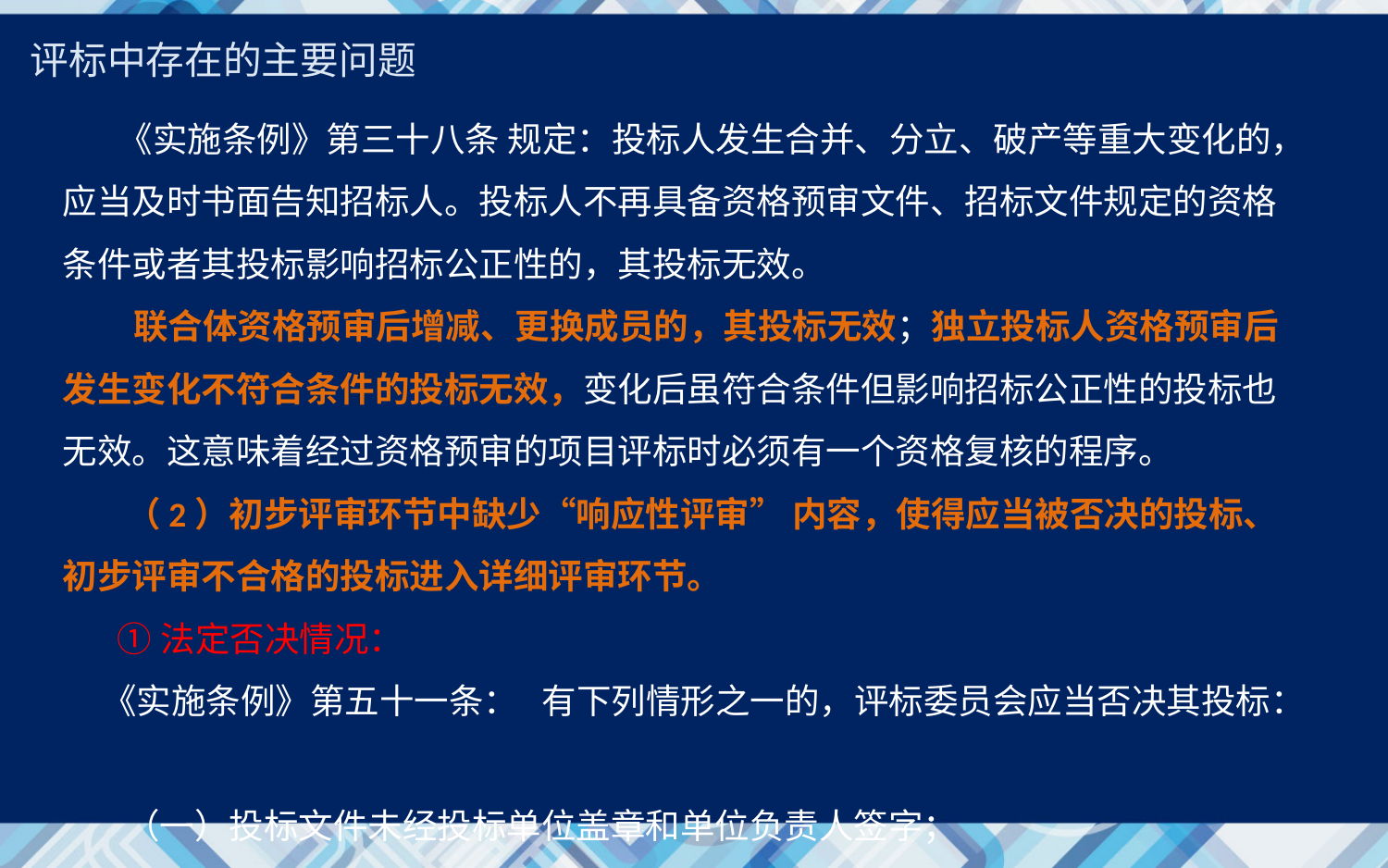

评标中存在的主要问题
      《实施条例》第三十八条 规定：投标人发生合并、分立、破产等重大变化的，应当及时书面告知招标人。投标人不再具备资格预审文件、招标文件规定的资格条件或者其投标影响招标公正性的，其投标无效。
        联合体资格预审后增减、更换成员的，其投标无效；独立投标人资格预审后发生变化不符合条件的投标无效，变化后虽符合条件但影响招标公正性的投标也无效。这意味着经过资格预审的项目评标时必须有一个资格复核的程序。
       （2）初步评审环节中缺少“响应性评审” 内容，使得应当被否决的投标、初步评审不合格的投标进入详细评审环节。
       ①法定否决情况：
    《实施条例》第五十一条：   有下列情形之一的，评标委员会应当否决其投标：
        （一）投标文件未经投标单位盖章和单位负责人签字；